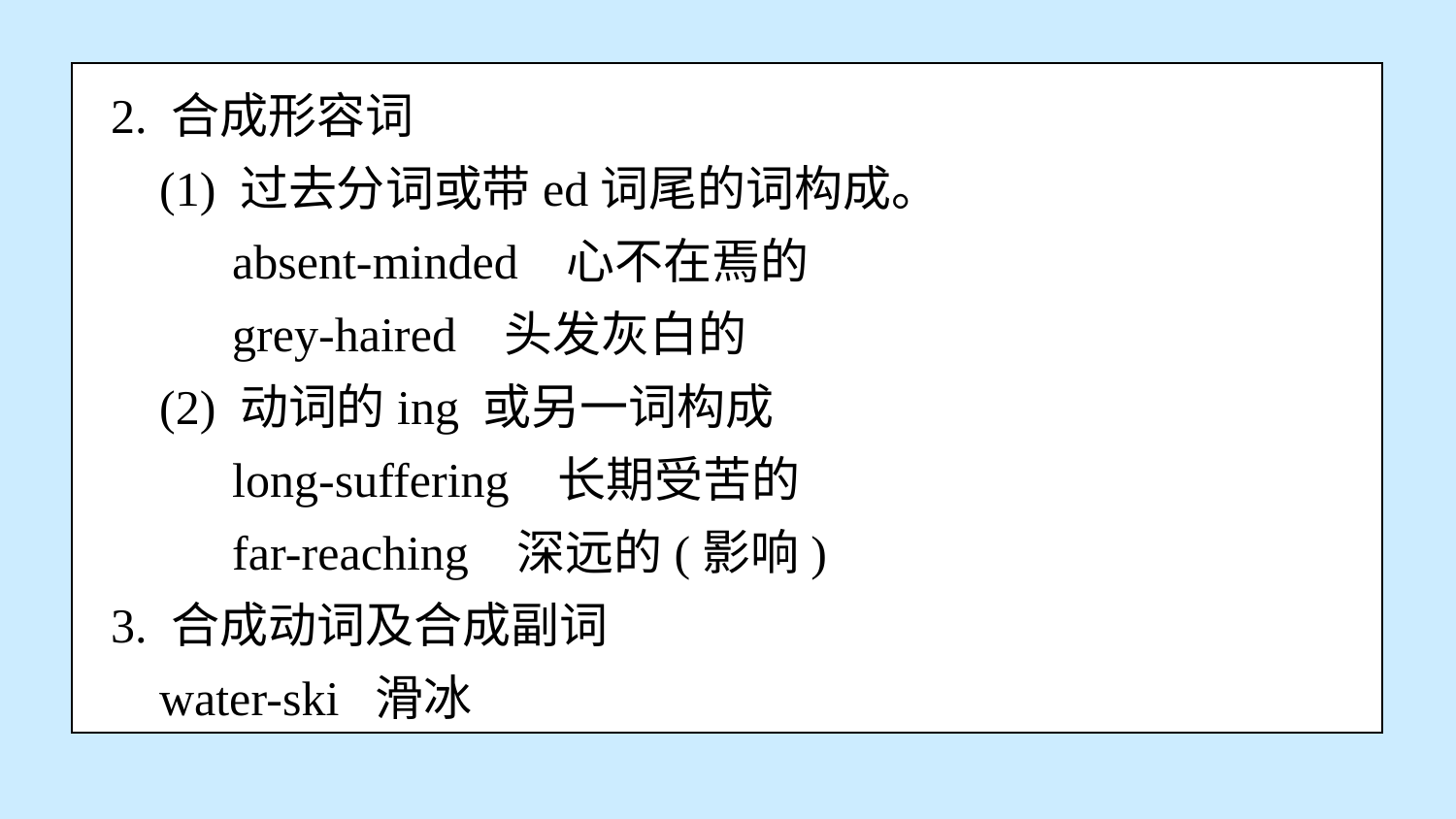

2. 合成形容词
    (1) 过去分词或带ed词尾的词构成。
          absent-minded   心不在焉的
          grey-haired   头发灰白的
    (2) 动词的ing 或另一词构成
          long-suffering   长期受苦的
          far-reaching   深远的(影响)
3. 合成动词及合成副词
    water-ski  滑冰